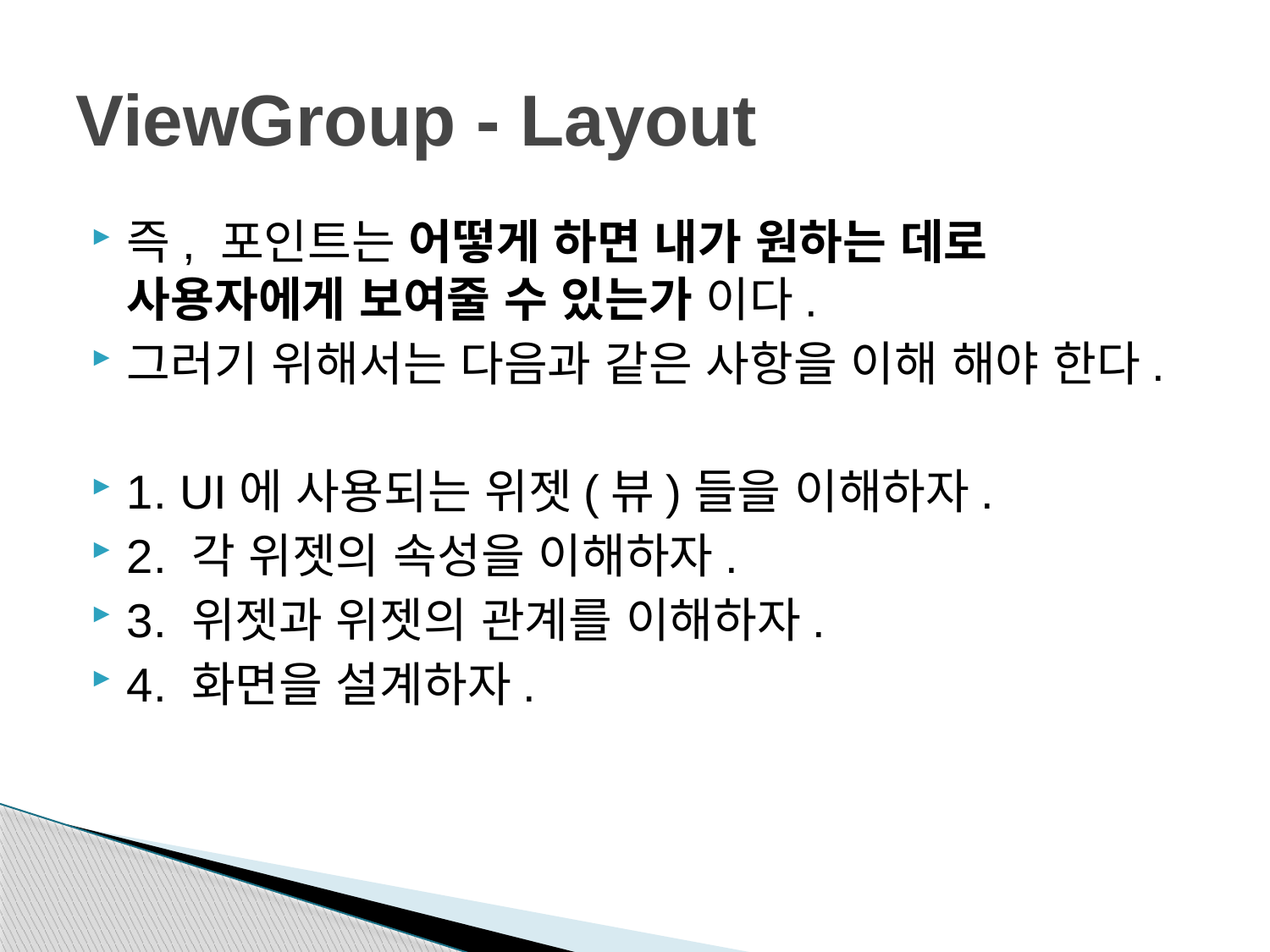

# ViewGroup - Layout
즉, 포인트는 어떻게 하면 내가 원하는 데로 사용자에게 보여줄 수 있는가 이다.
그러기 위해서는 다음과 같은 사항을 이해 해야 한다.

1. UI에 사용되는 위젯(뷰)들을 이해하자.
2. 각 위젯의 속성을 이해하자.
3. 위젯과 위젯의 관계를 이해하자.
4. 화면을 설계하자.